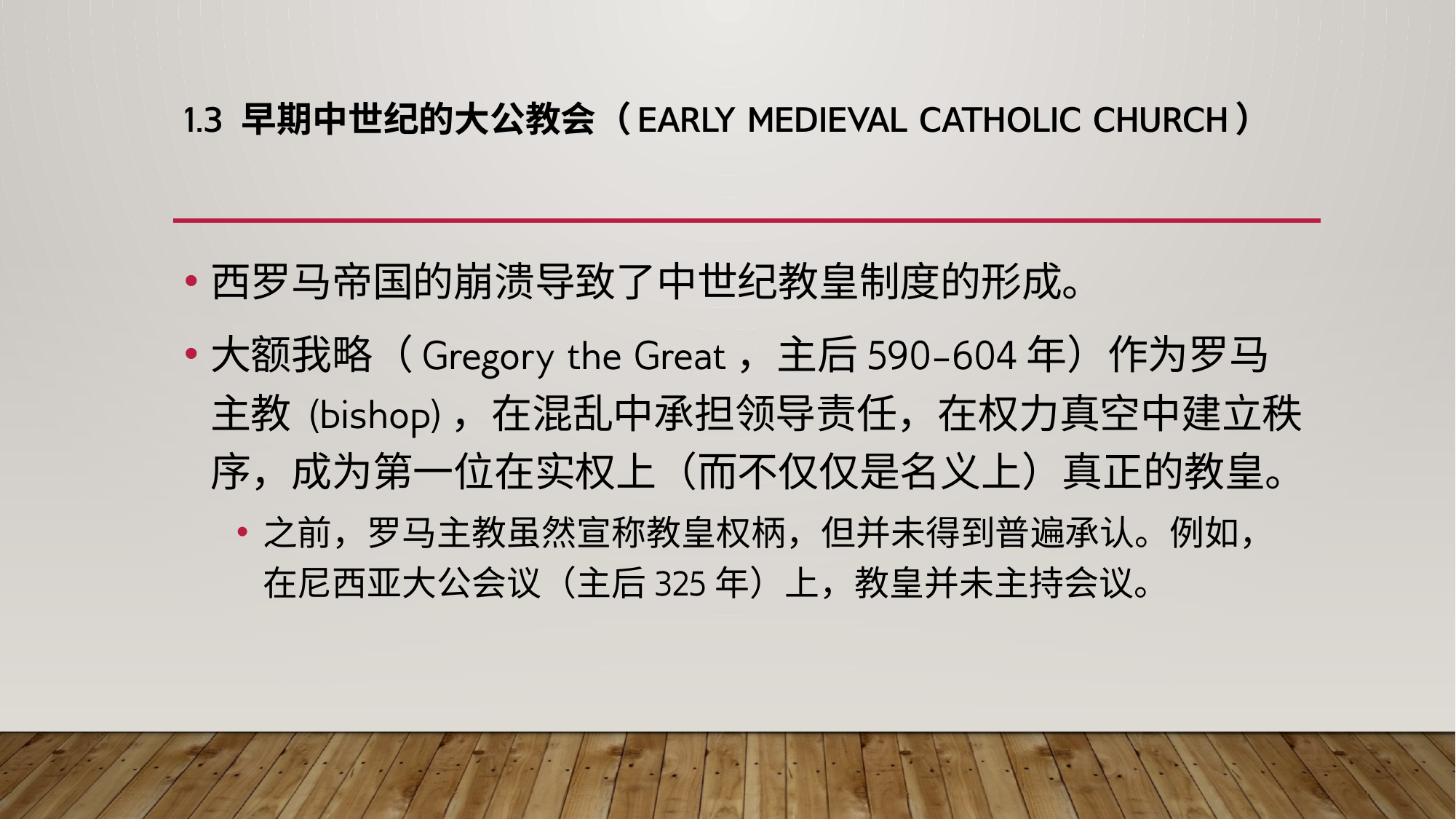

# 1.3 早期中世纪的大公教会（Early Medieval Catholic Church）
西罗马帝国的崩溃导致了中世纪教皇制度的形成。
大额我略（Gregory the Great，主后590–604年）作为罗马主教 (bishop)，在混乱中承担领导责任，在权力真空中建立秩序，成为第一位在实权上（而不仅仅是名义上）真正的教皇。
之前，罗马主教虽然宣称教皇权柄，但并未得到普遍承认。例如，在尼西亚大公会议（主后325年）上，教皇并未主持会议。